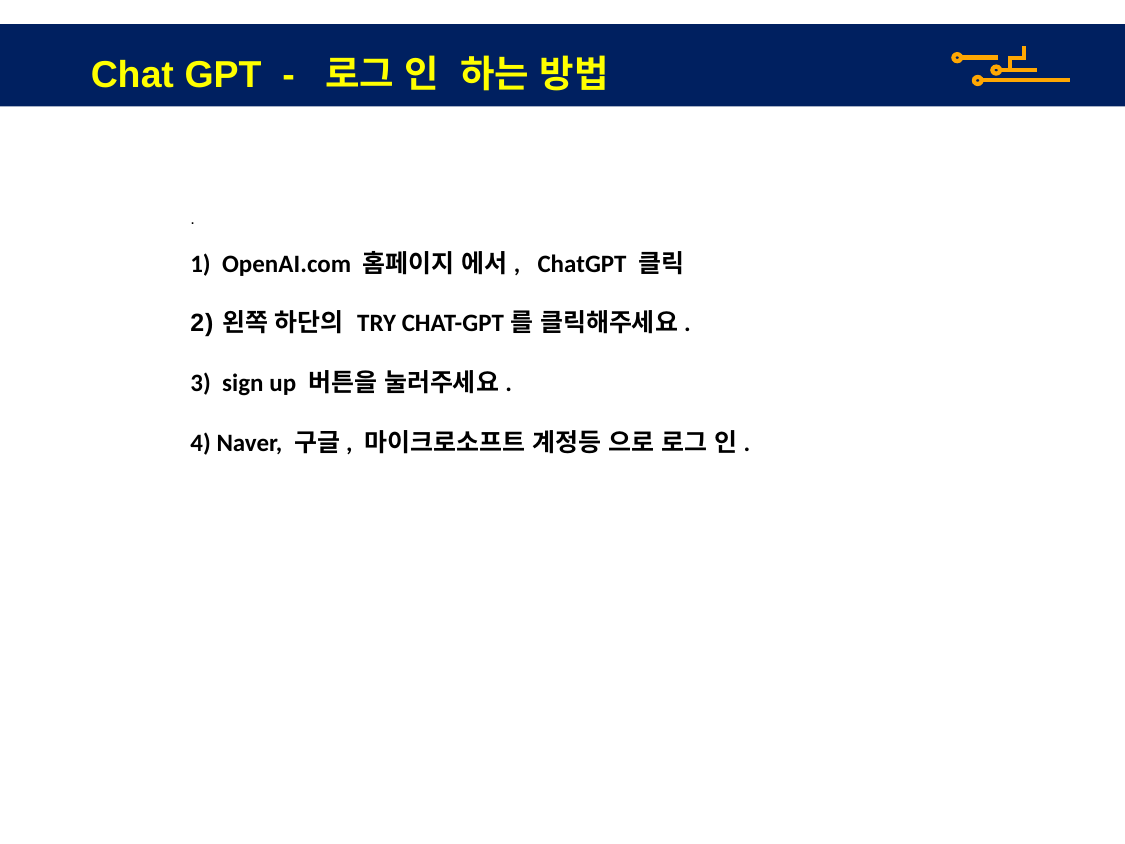

Chat GPT  -  로그 인  하는 방법
.

OpenAI.com 홈페이지 에서,   ChatGPT 클릭

왼쪽 하단의 TRY CHAT-GPT를 클릭해주세요.

3)  sign up 버튼을 눌러주세요.

4) Naver, 구글, 마이크로소프트 계정등 으로 로그 인.
​